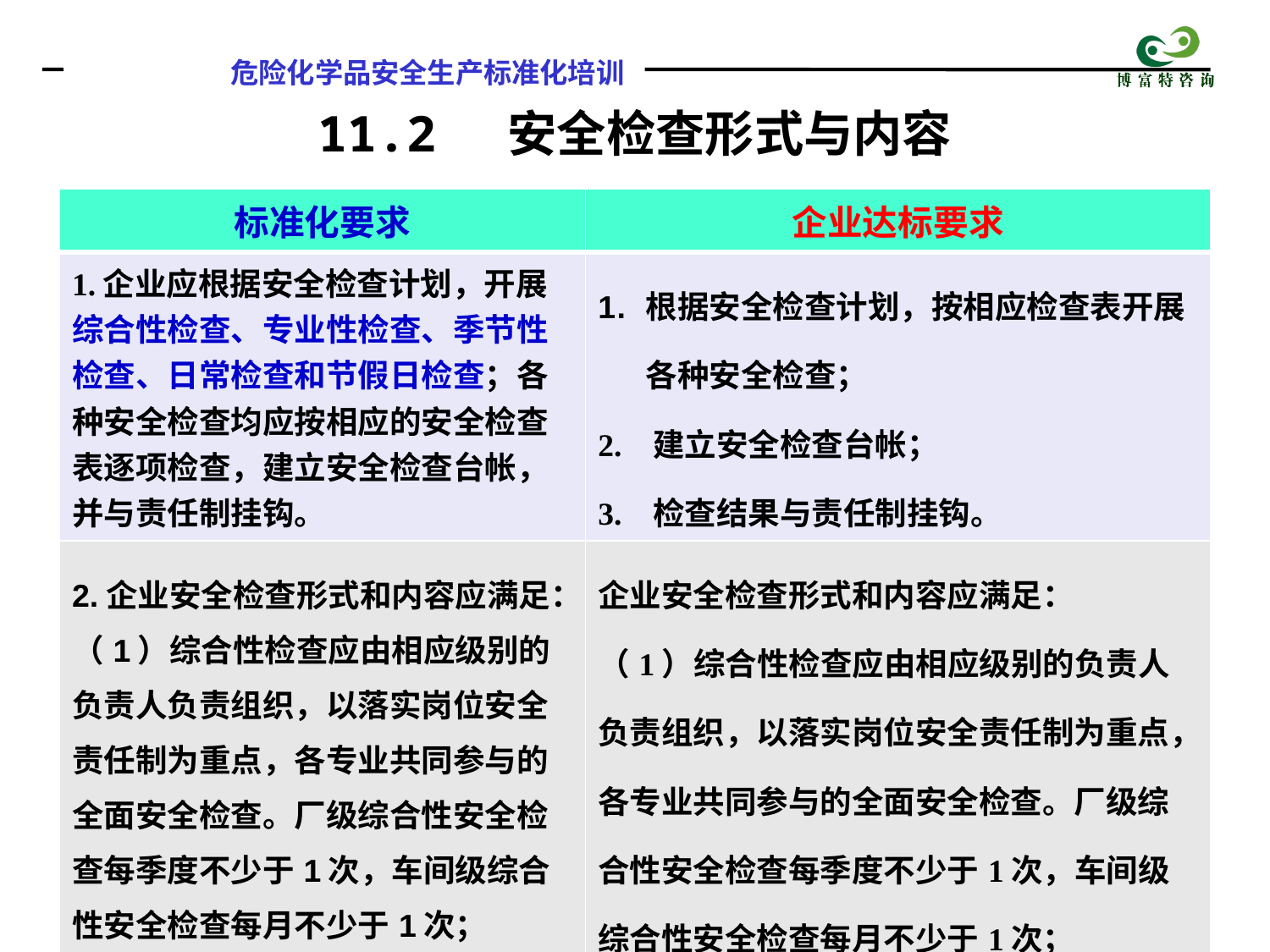

11.2  安全检查形式与内容
| 标准化要求 | 企业达标要求 |
| --- | --- |
| 1.企业应根据安全检查计划，开展综合性检查、专业性检查、季节性检查、日常检查和节假日检查；各种安全检查均应按相应的安全检查表逐项检查，建立安全检查台帐，并与责任制挂钩。 | 根据安全检查计划，按相应检查表开展各种安全检查； 2. 建立安全检查台帐； 3. 检查结果与责任制挂钩。 |
| 2.企业安全检查形式和内容应满足： （1）综合性检查应由相应级别的负责人负责组织，以落实岗位安全责任制为重点，各专业共同参与的全面安全检查。厂级综合性安全检查每季度不少于1次，车间级综合性安全检查每月不少于1次； | 企业安全检查形式和内容应满足： （1）综合性检查应由相应级别的负责人负责组织，以落实岗位安全责任制为重点，各专业共同参与的全面安全检查。厂级综合性安全检查每季度不少于1次，车间级综合性安全检查每月不少于1次； |